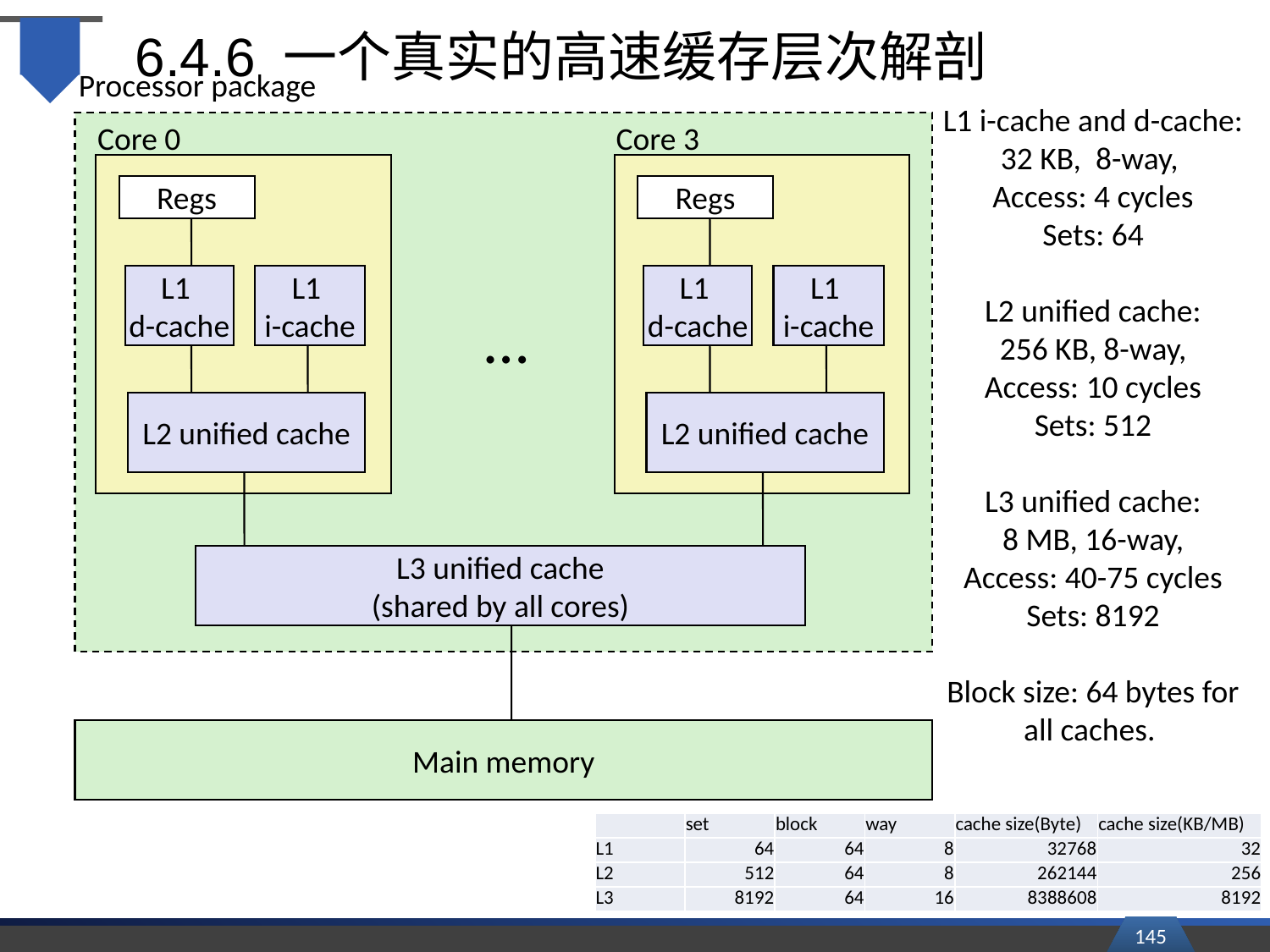

# 6.4.6 一个真实的高速缓存层次解剖
Processor package
L1 i-cache and d-cache:
32 KB,  8-way,
Access: 4 cycles
Sets: 64

L2 unified cache:
 256 KB, 8-way,
Access: 10 cycles
Sets: 512

L3 unified cache:
8 MB, 16-way,
Access: 40-75 cycles
Sets: 8192

Block size: 64 bytes for all caches.

Core 0
Core 3

Regs
Regs

L1
d-cache
L1
i-cache
L1
d-cache
L1
i-cache
…

L2 unified cache
L2 unified cache

L3 unified cache
(shared by all cores)

Main memory
|  | set | block | way | cache size(Byte) | cache size(KB/MB) |
| --- | --- | --- | --- | --- | --- |
| L1 | 64 | 64 | 8 | 32768 | 32 |
| L2 | 512 | 64 | 8 | 262144 | 256 |
| L3 | 8192 | 64 | 16 | 8388608 | 8192 |
145